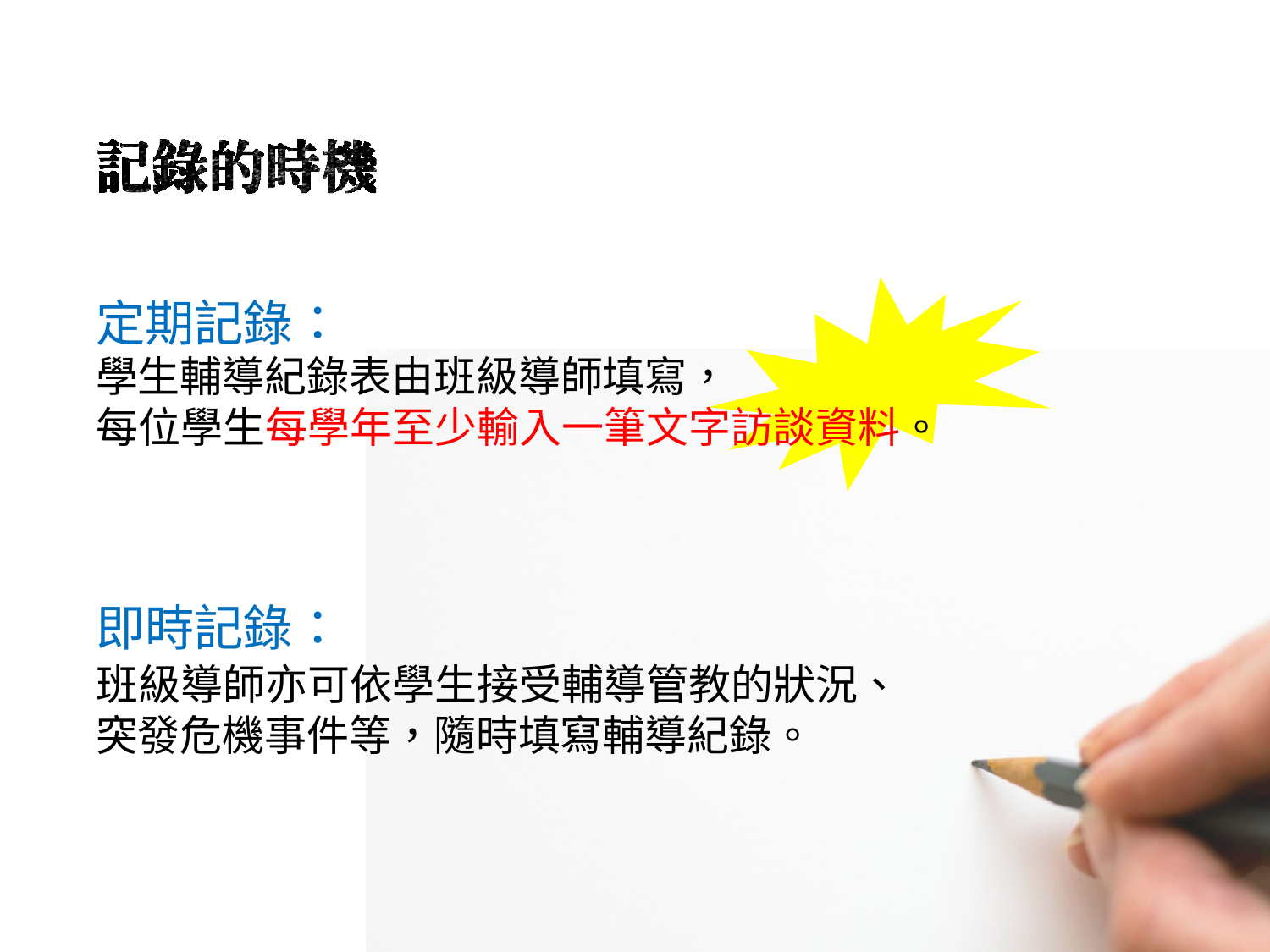

# 定期記錄：
學生輔導紀錄表由班級導師填寫，
每位學生每學年至少輸入一筆文字訪談資料。
即時記錄：
班級導師亦可依學生接受輔導管教的狀況、 突發危機事件等，隨時填寫輔導紀錄。